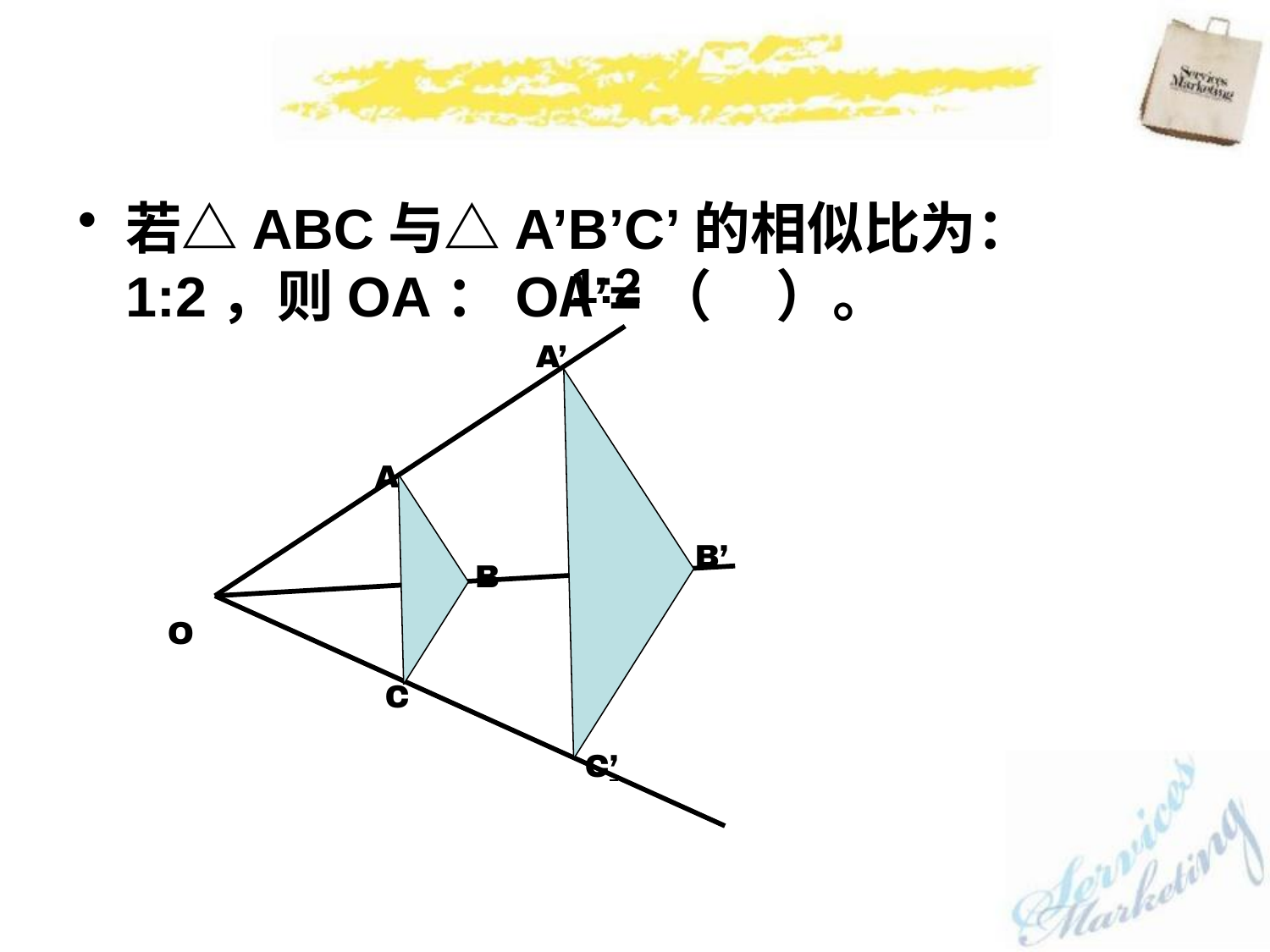

若△ABC与△A’B’C’的相似比为：1:2，则OA：OA’=（     ）。
1:2

A’

A

B’
B

O
C
C’